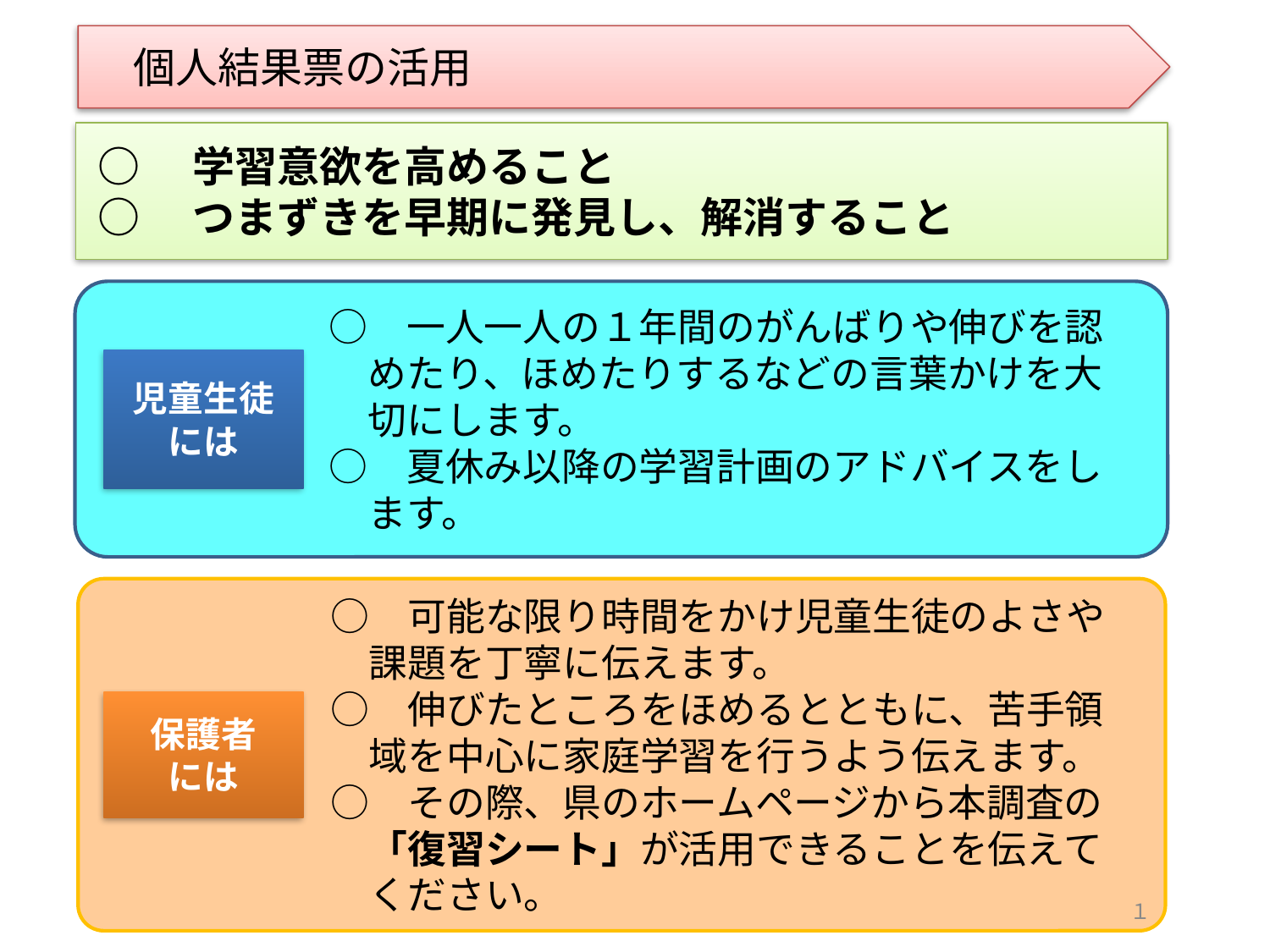

個人結果票の活用
 ○　学習意欲を高めること
 ○　つまずきを早期に発見し、解消すること
　　　　　　○　一人一人の１年間のがんばりや伸びを認
　　　　　　　めたり、ほめたりするなどの言葉かけを大
　　　　　　　切にします。
　　　　　　○　夏休み以降の学習計画のアドバイスをし
　　　　　　　ます。
児童生徒
には
　　　　　　○　可能な限り時間をかけ児童生徒のよさや
　　　　　　　課題を丁寧に伝えます。
　　　　　　○　伸びたところをほめるとともに、苦手領
　　　　　　　域を中心に家庭学習を行うよう伝えます。
　　　　　　○　その際、県のホームページから本調査の
　　　　　　　「復習シート」が活用できることを伝えて
　　　　　　　ください。
保護者
には
１